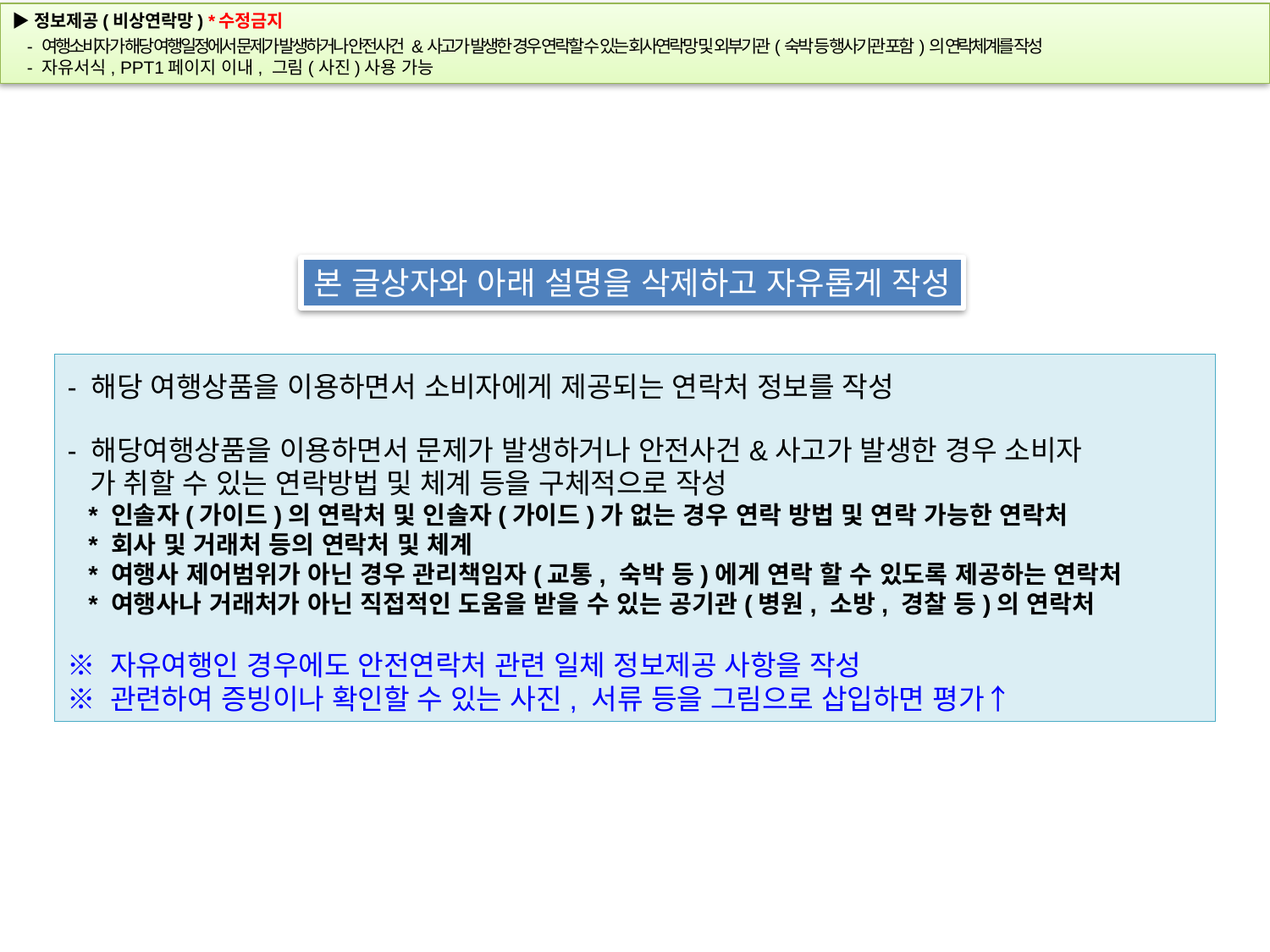

본 글상자와 아래 설명을 삭제하고 자유롭게 작성

- 해당 여행상품을 이용하면서 소비자에게 제공되는 연락처 정보를 작성

- 해당여행상품을 이용하면서 문제가 발생하거나 안전사건&사고가 발생한 경우 소비자
  가 취할 수 있는 연락방법 및 체계 등을 구체적으로 작성
   * 인솔자(가이드)의 연락처 및 인솔자(가이드)가 없는 경우 연락 방법 및 연락 가능한 연락처
   * 회사 및 거래처 등의 연락처 및 체계
   * 여행사 제어범위가 아닌 경우 관리책임자(교통, 숙박 등)에게 연락 할 수 있도록 제공하는 연락처
   * 여행사나 거래처가 아닌 직접적인 도움을 받을 수 있는 공기관(병원, 소방, 경찰 등)의 연락처

※ 자유여행인 경우에도 안전연락처 관련 일체 정보제공 사항을 작성
※ 관련하여 증빙이나 확인할 수 있는 사진, 서류 등을 그림으로 삽입하면 평가↑